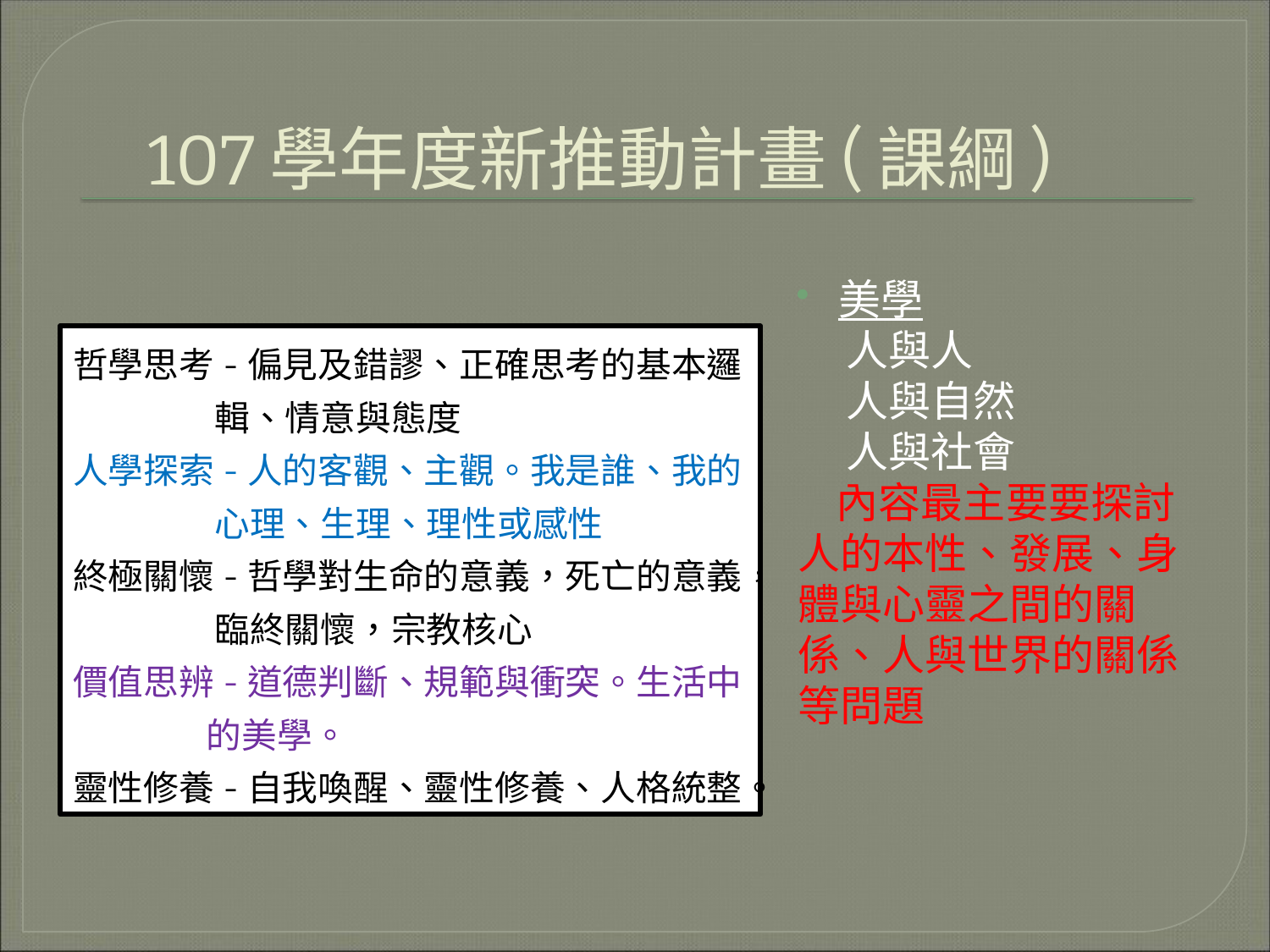

# 107學年度新推動計畫(課綱)
美學
    人與人
    人與自然
    人與社會
   內容最主要要探討人的本性、發展、身體與心靈之間的關係、人與世界的關係等問題

哲學思考-偏見及錯謬、正確思考的基本邏
                 輯、情意與態度
人學探索-人的客觀、主觀。我是誰、我的
                 心理、生理、理性或感性
終極關懷-哲學對生命的意義，死亡的意義，
                 臨終關懷，宗教核心
價值思辨-道德判斷、規範與衝突。生活中
                的美學。
靈性修養-自我喚醒、靈性修養、人格統整。